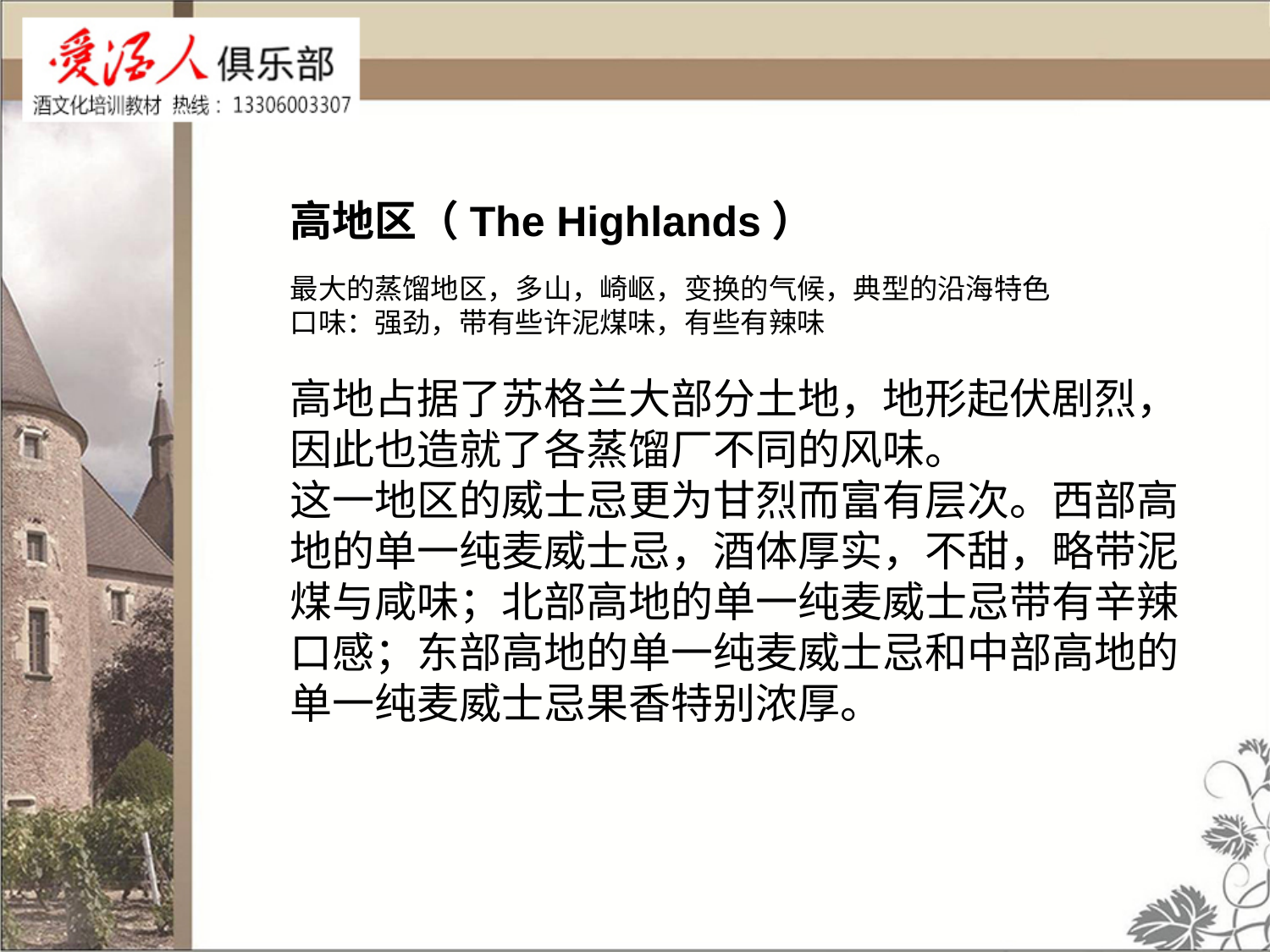

高地区（The Highlands）

最大的蒸馏地区，多山，崎岖，变换的气候，典型的沿海特色
口味：强劲，带有些许泥煤味，有些有辣味

高地占据了苏格兰大部分土地，地形起伏剧烈，因此也造就了各蒸馏厂不同的风味。
这一地区的威士忌更为甘烈而富有层次。西部高地的单一纯麦威士忌，酒体厚实，不甜，略带泥煤与咸味；北部高地的单一纯麦威士忌带有辛辣口感；东部高地的单一纯麦威士忌和中部高地的单一纯麦威士忌果香特别浓厚。